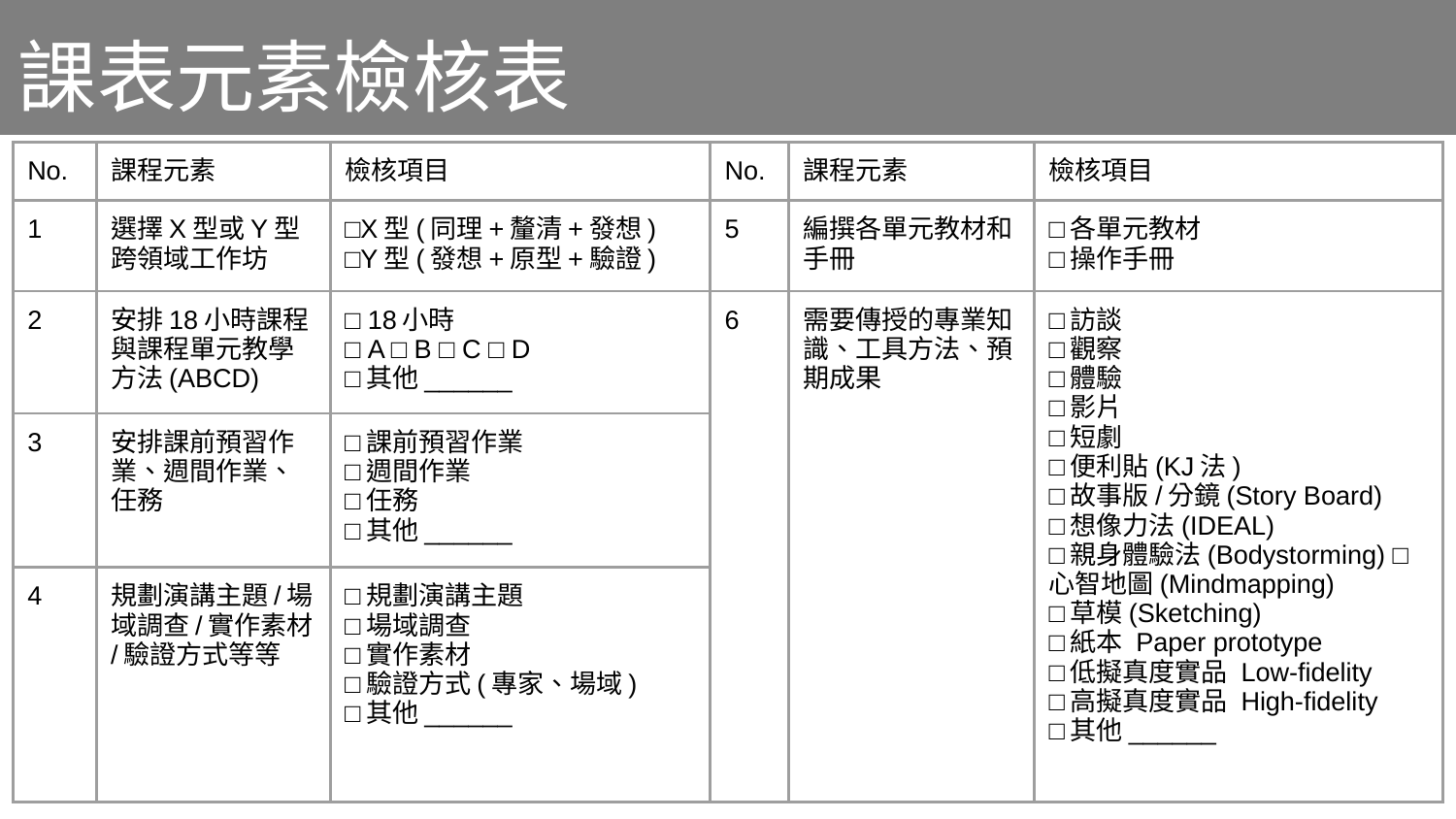

課表元素檢核表
| No. | 課程元素 | 檢核項目 | No. | 課程元素 | 檢核項目 |
| --- | --- | --- | --- | --- | --- |
| 1 | 選擇X型或Y型跨領域工作坊 | □X型(同理+釐清+發想) □Y型(發想+原型+驗證) | 5 | 編撰各單元教材和手冊 | □各單元教材 □操作手冊 |
| 2 | 安排18小時課程與課程單元教學方法(ABCD) | □ 18小時 □ A □ B □ C □ D □其他\_\_\_\_\_\_ | 6 | 需要傳授的專業知識、工具方法、預期成果 | □訪談 □觀察 □體驗 □影片 □短劇 □便利貼(KJ法) □故事版/分鏡(Story Board) □想像力法(IDEAL) □親身體驗法(Bodystorming) □心智地圖(Mindmapping) □草模(Sketching) □紙本 Paper prototype □低擬真度實品 Low-fidelity □高擬真度實品 High-fidelity □其他\_\_\_\_\_\_ |
| 3 | 安排課前預習作業、週間作業、任務 | □課前預習作業 □週間作業 □任務 □其他\_\_\_\_\_\_ |  |  |  |
| 4 | 規劃演講主題/場域調查/實作素材/驗證方式等等 | □規劃演講主題 □場域調查 □實作素材 □驗證方式(專家、場域) □其他\_\_\_\_\_\_ |  |  |  |